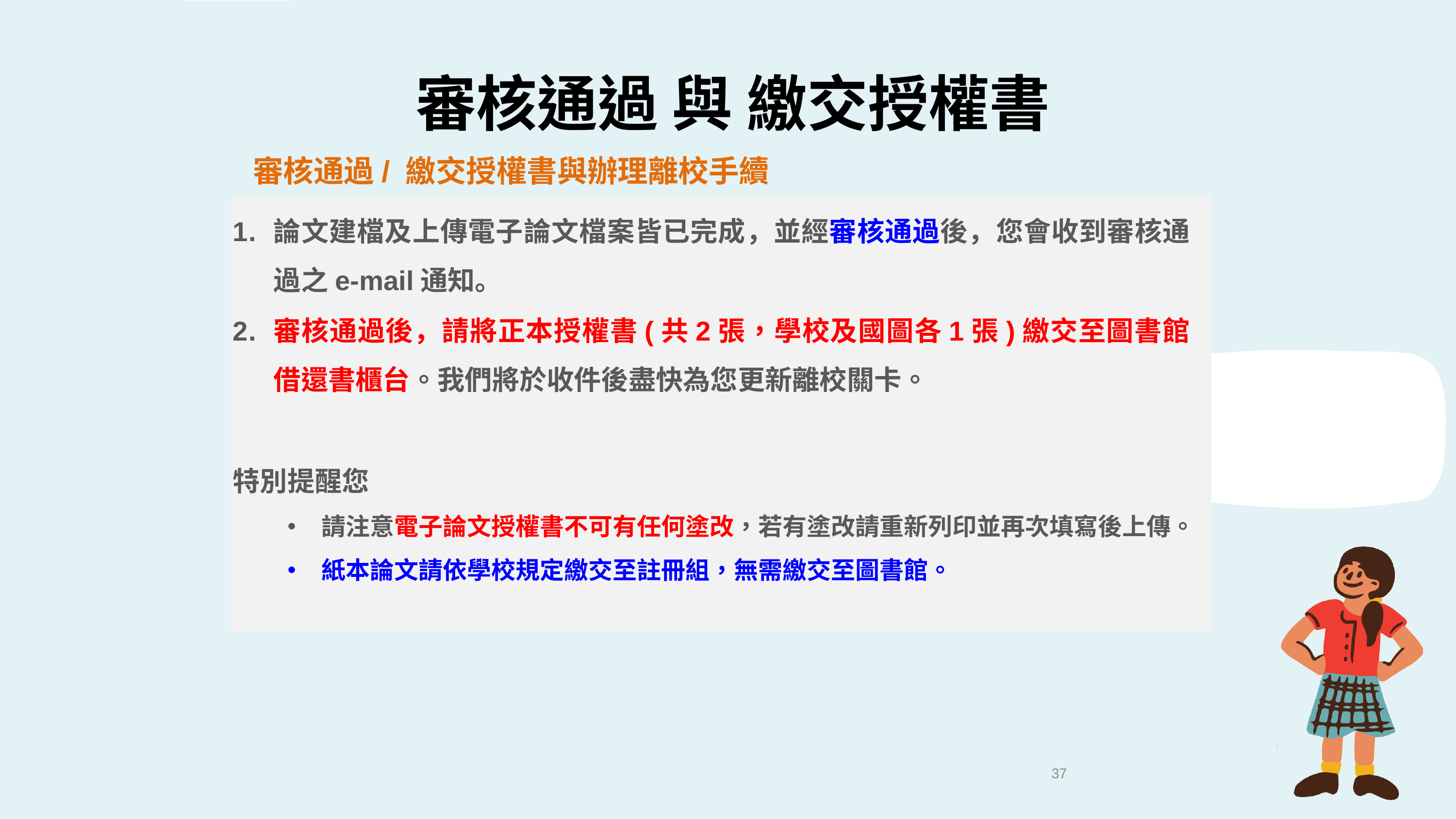

# 審核通過 與 繳交授權書
審核通過/ 繳交授權書與辦理離校手續
論文建檔及上傳電子論文檔案皆已完成，並經審核通過後，您會收到審核通過之e-mail通知。
審核通過後，請將正本授權書(共2張，學校及國圖各1張)繳交至圖書館借還書櫃台。我們將於收件後盡快為您更新離校關卡。

特別提醒您
請注意電子論文授權書不可有任何塗改，若有塗改請重新列印並再次填寫後上傳。
紙本論文請依學校規定繳交至註冊組，無需繳交至圖書館。

37